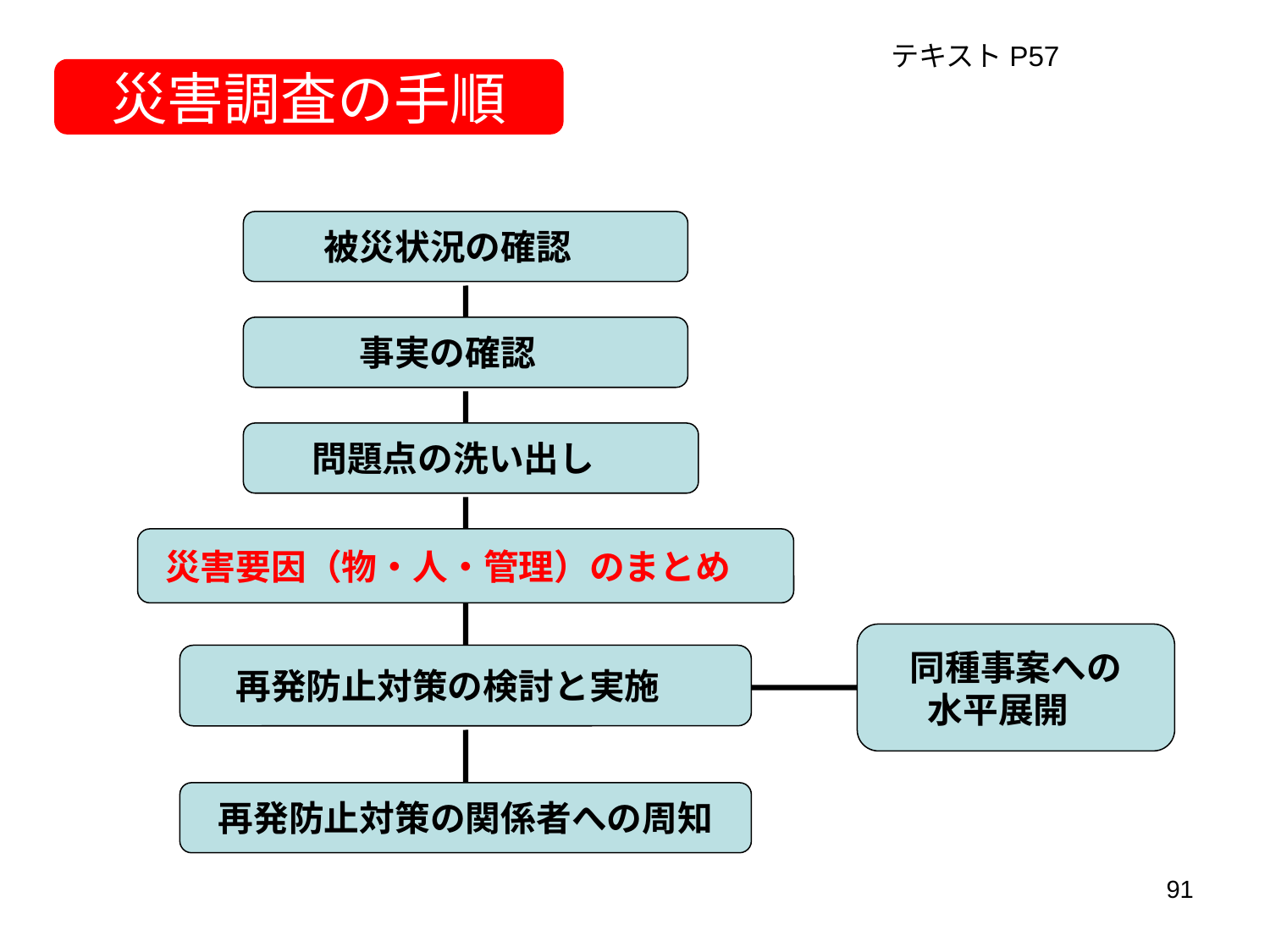

テキストP57
災害調査の手順
被災状況の確認

事実の確認

問題点の洗い出し

災害要因（物・人・管理）のまとめ

同種事案への
水平展開
再発防止対策の検討と実施

再発防止対策の関係者への周知
91